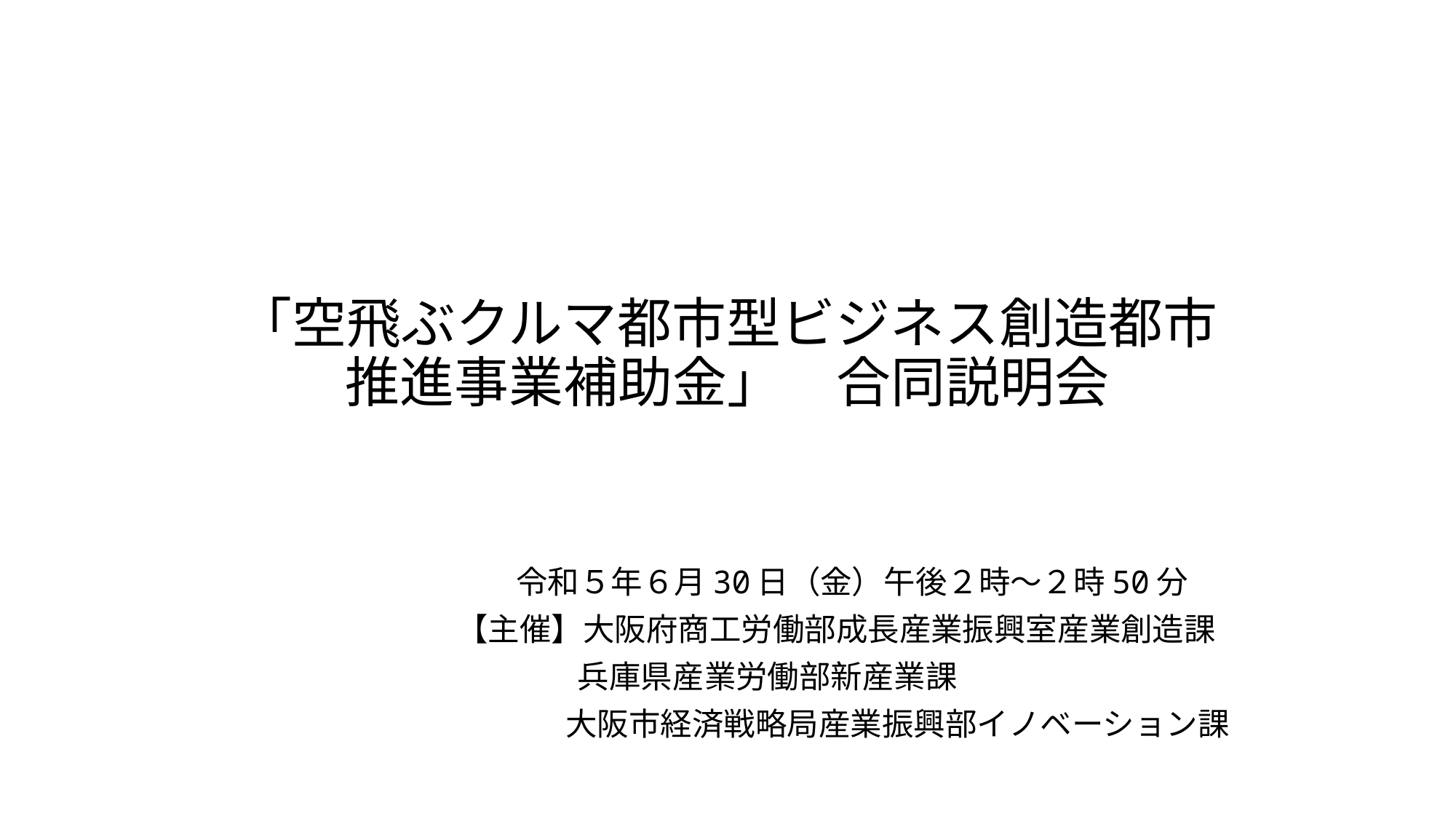

# 「空飛ぶクルマ都市型ビジネス創造都市 推進事業補助金」　合同説明会

　　　　　　令和５年６月30日（金）午後２時～２時50分
　　　　　【主催】大阪府商工労働部成長産業振興室産業創造課
  兵庫県産業労働部新産業課
　　　　　　　　    大阪市経済戦略局産業振興部イノベーション課